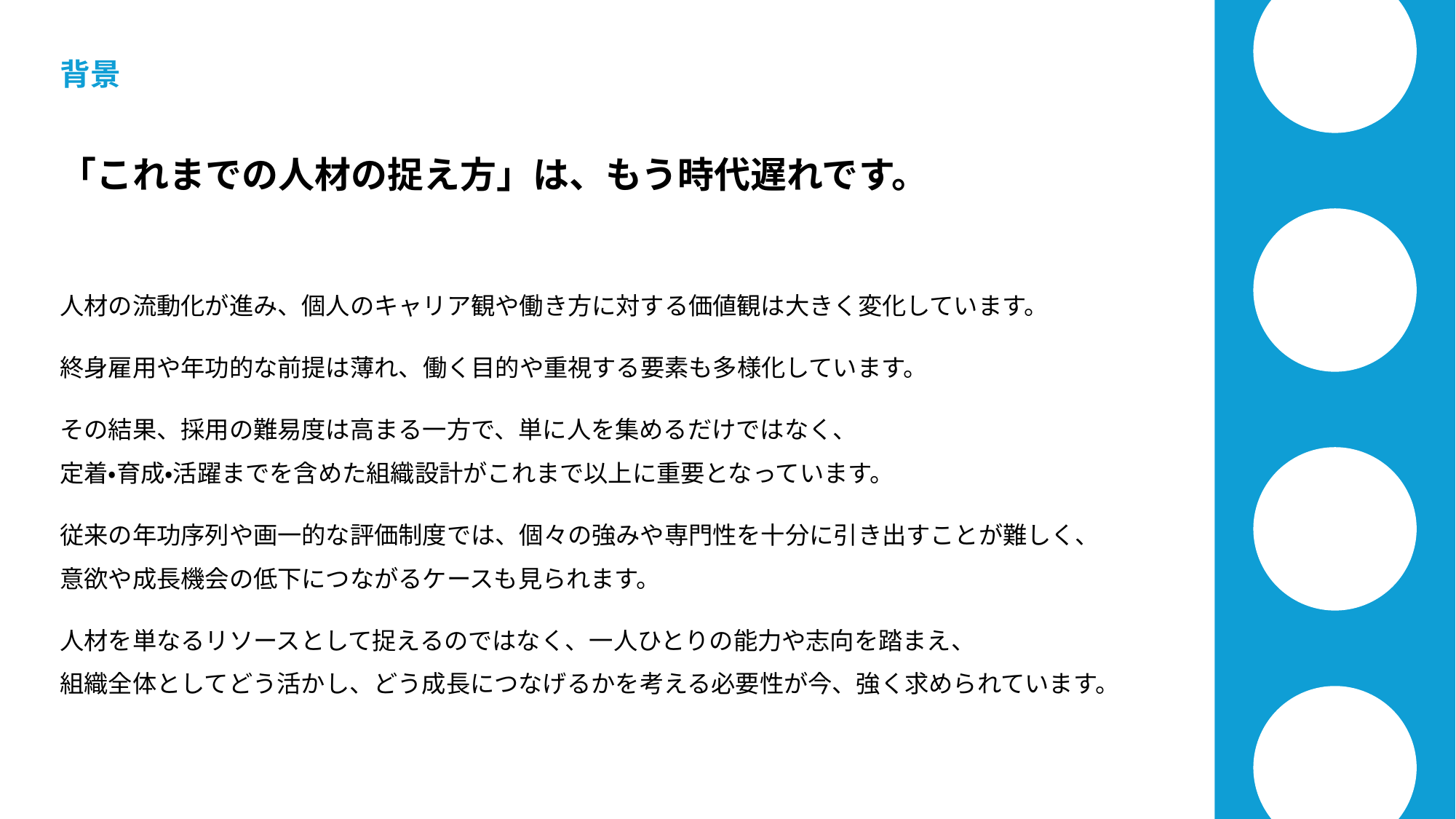

背景
「これまでの人材の捉え方」は、もう時代遅れです。
人材の流動化が進み、個人のキャリア観や働き方に対する価値観は大きく変化しています。
終身雇用や年功的な前提は薄れ、働く目的や重視する要素も多様化しています。
その結果、採用の難易度は高まる一方で、単に人を集めるだけではなく、
定着・育成・活躍までを含めた組織設計がこれまで以上に重要となっています。
従来の年功序列や画一的な評価制度では、個々の強みや専門性を十分に引き出すことが難しく、
意欲や成長機会の低下につながるケースも見られます。
人材を単なるリソースとして捉えるのではなく、一人ひとりの能力や志向を踏まえ、
組織全体としてどう活かし、どう成長につなげるかを考える必要性が今、強く求められています。